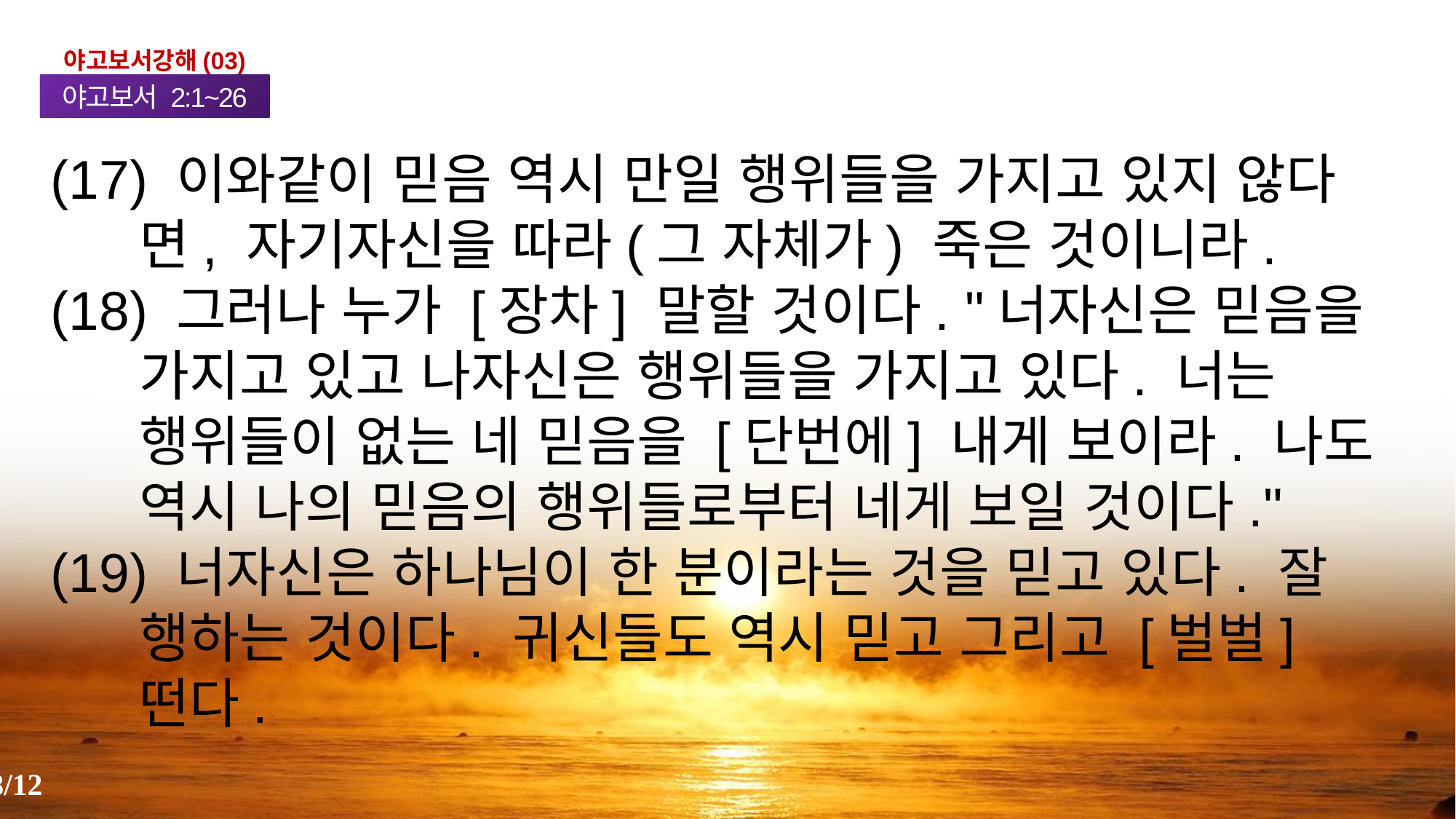

야고보서강해(03)
야고보서 2:1~26

(17) 이와같이 믿음 역시 만일 행위들을 가지고 있지 않다면, 자기자신을 따라(그 자체가) 죽은 것이니라.
(18) 그러나 누가 [장차] 말할 것이다. "너자신은 믿음을 가지고 있고 나자신은 행위들을 가지고 있다. 너는 행위들이 없는 네 믿음을 [단번에] 내게 보이라. 나도 역시 나의 믿음의 행위들로부터 네게 보일 것이다."
(19) 너자신은 하나님이 한 분이라는 것을 믿고 있다. 잘 행하는 것이다. 귀신들도 역시 믿고 그리고 [벌벌] 떤다.